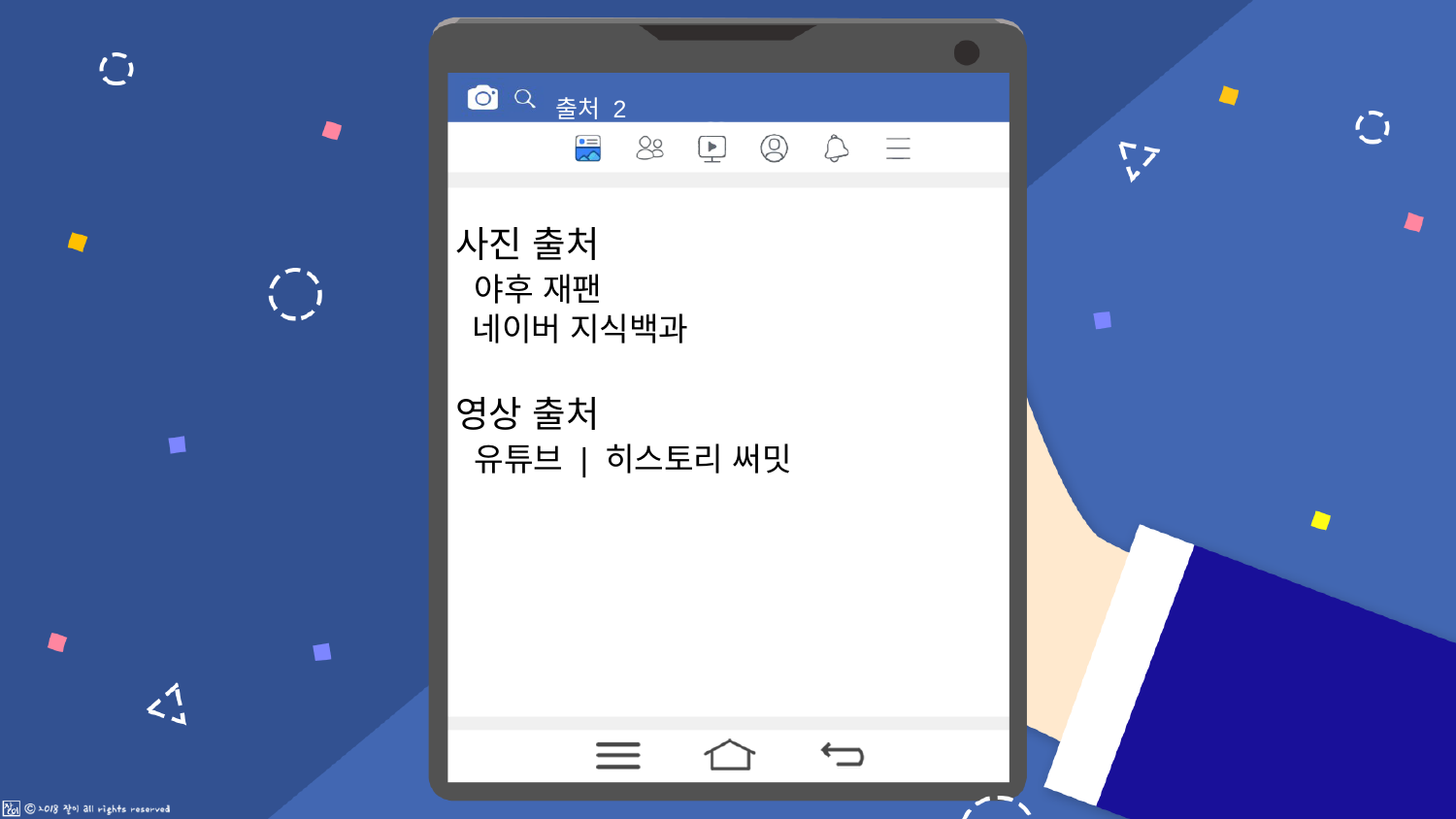

출처 2

사진 출처
 야후 재팬
 네이버 지식백과

영상 출처
 유튜브 | 히스토리 써밋